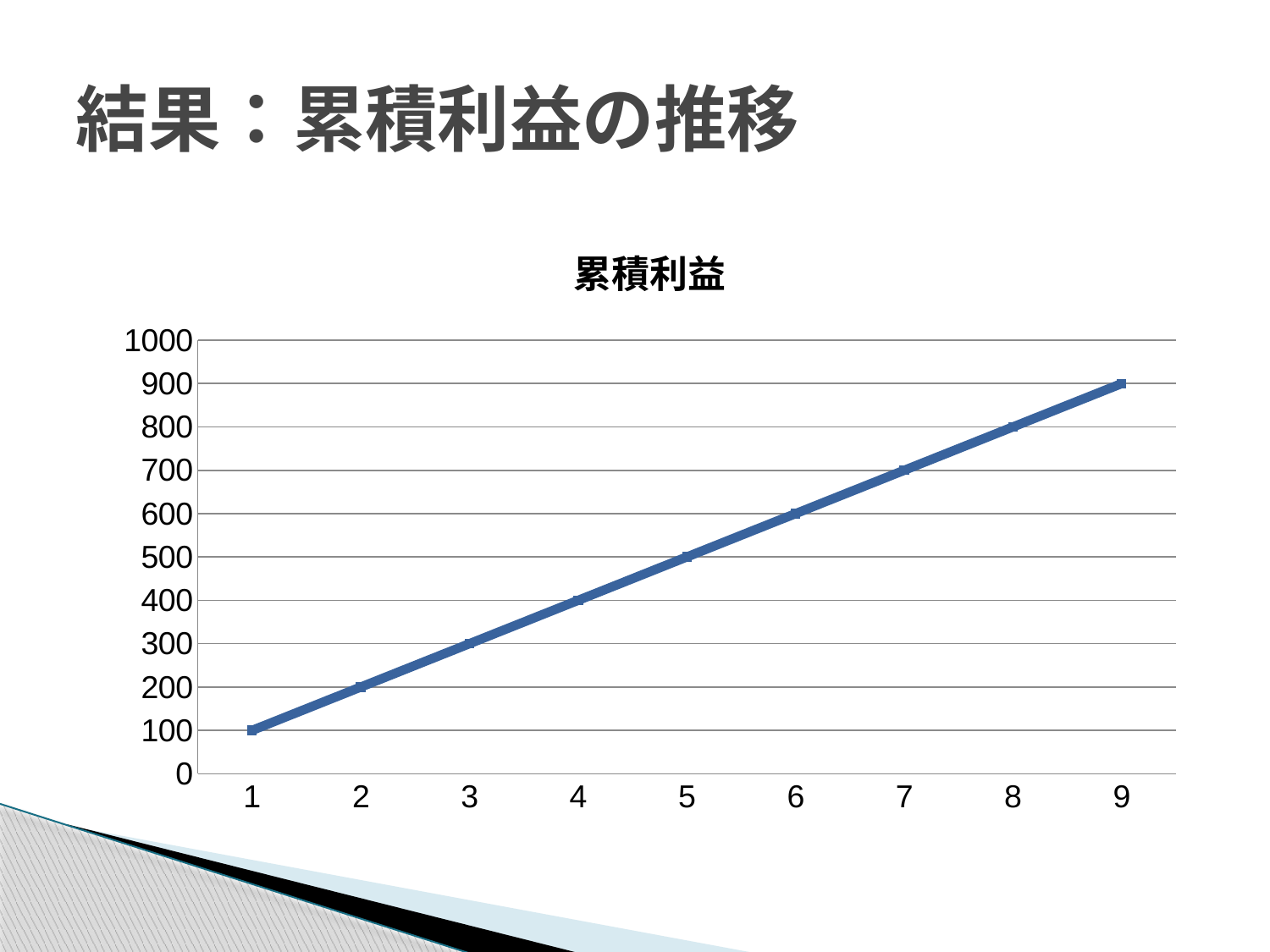

# 結果：累積利益の推移

### Chart:

| Category | 累積利益 |
|---|---|
| 1 | 100.0 |
| 2 | 200.0 |
| 3 | 300.0 |
| 4 | 400.0 |
| 5 | 500.0 |
| 6 | 600.0 |
| 7 | 700.0 |
| 8 | 800.0 |
| 9 | 900.0 |